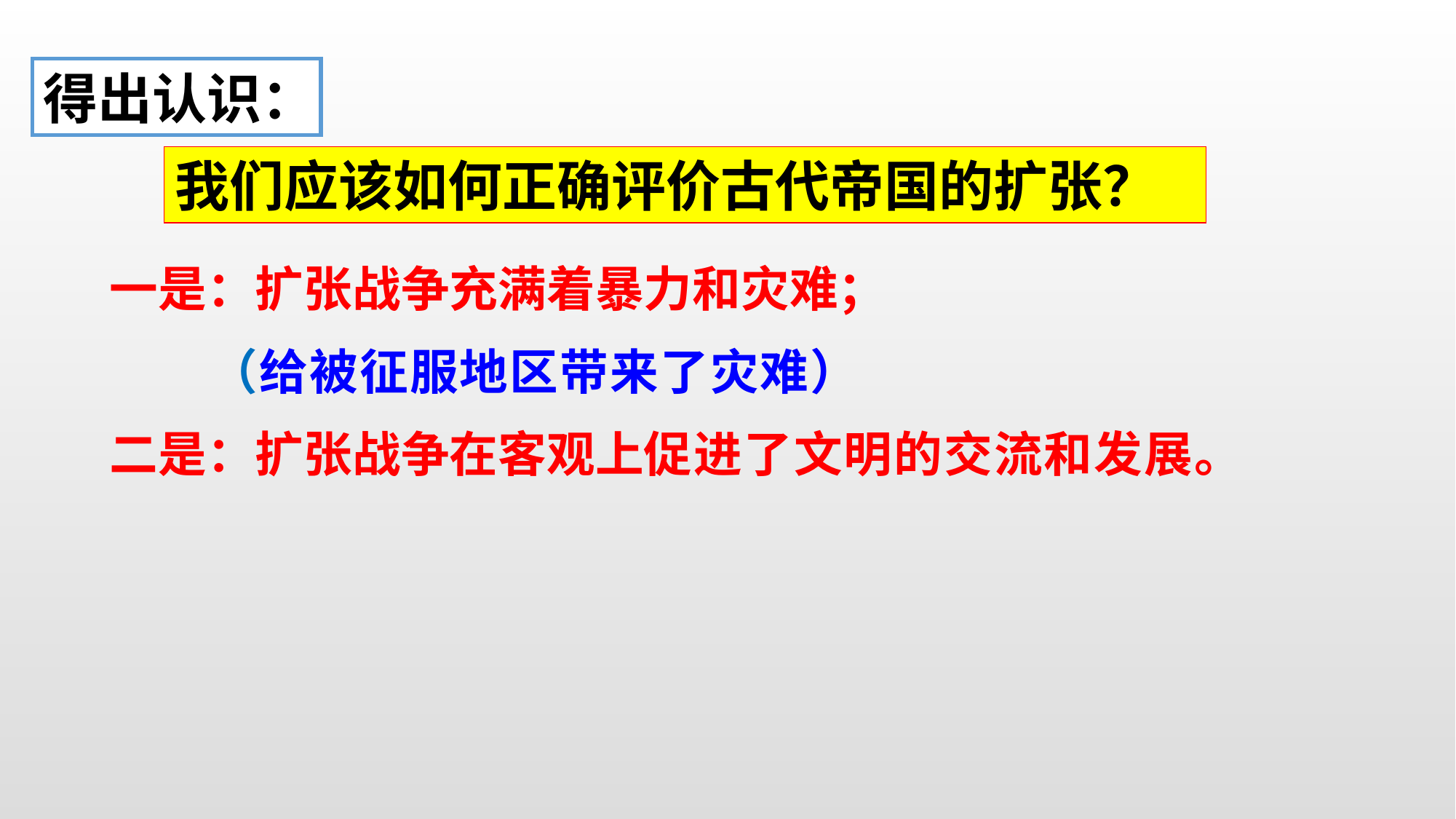

得出认识：
我们应该如何正确评价古代帝国的扩张？
一是：扩张战争充满着暴力和灾难；
       （给被征服地区带来了灾难）
二是：扩张战争在客观上促进了文明的交流和发展。